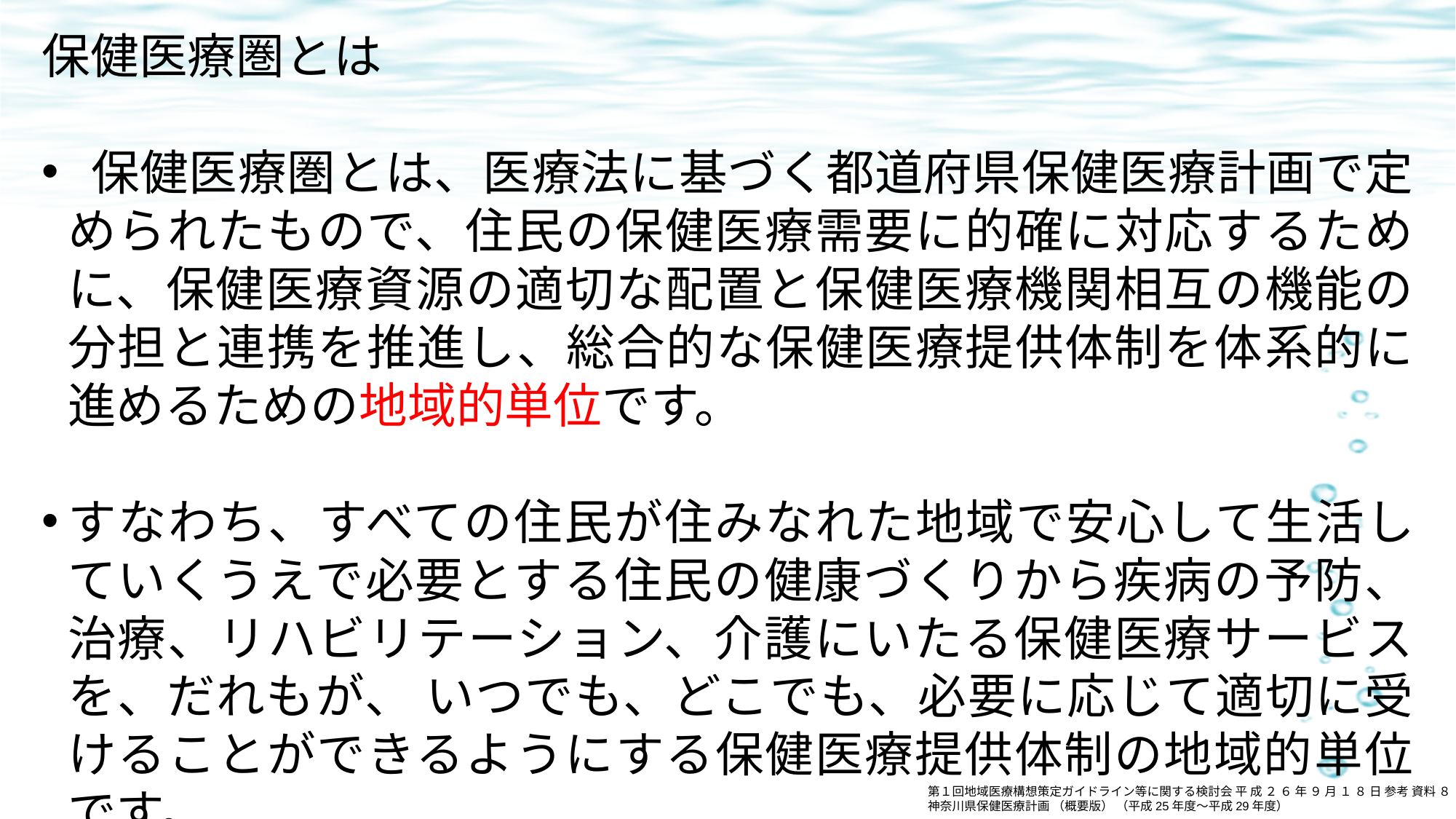

保健医療圏とは

 保健医療圏とは、医療法に基づく都道府県保健医療計画で定められたもので、住民の保健医療需要に的確に対応するために、保健医療資源の適切な配置と保健医療機関相互の機能の分担と連携を推進し、総合的な保健医療提供体制を体系的に進めるための地域的単位です。

すなわち、すべての住民が住みなれた地域で安心して生活していくうえで必要とする住民の健康づくりから疾病の予防、治療、リハビリテーション、介護にいたる保健医療サービスを、だれもが、 いつでも、どこでも、必要に応じて適切に受けることができるようにする保健医療提供体制の地域的単位です。

第１回地域医療構想策定ガイドライン等に関する検討会 平 成 ２ ６ 年 ９ ⽉ １ ８ ⽇ 参考 資料 ８
神奈川県保健医療計画 （概要版） （平成25年度～平成29年度）